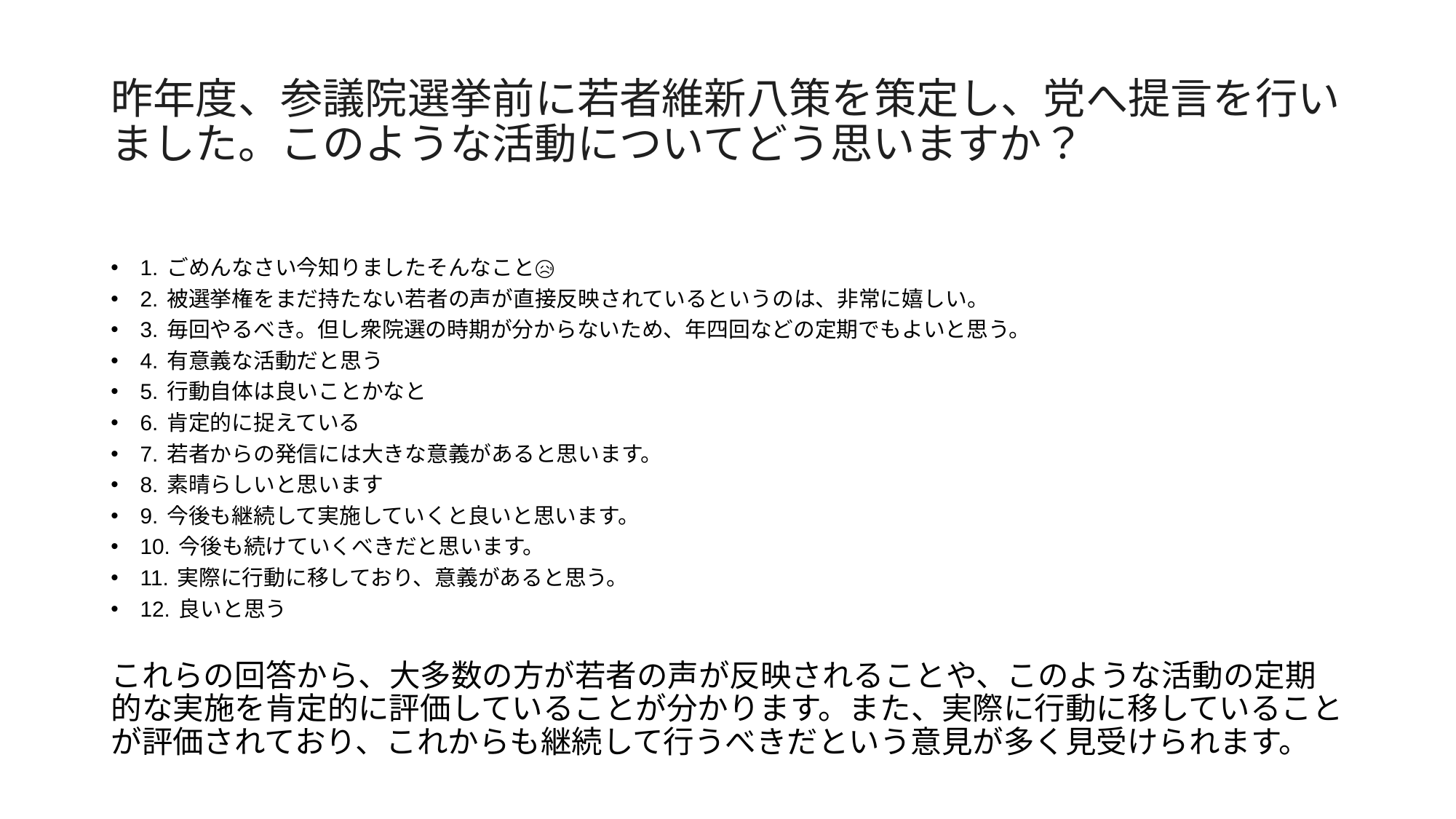

# 昨年度、参議院選挙前に若者維新八策を策定し、党へ提言を行いました。このような活動についてどう思いますか？

1. ごめんなさい今知りましたそんなこと😥
2. 被選挙権をまだ持たない若者の声が直接反映されているというのは、非常に嬉しい。
3. 毎回やるべき。但し衆院選の時期が分からないため、年四回などの定期でもよいと思う。
4. 有意義な活動だと思う
5. 行動自体は良いことかなと
6. 肯定的に捉えている
7. 若者からの発信には大きな意義があると思います。
8. 素晴らしいと思います
9. 今後も継続して実施していくと良いと思います。
10. 今後も続けていくべきだと思います。
11. 実際に行動に移しており、意義があると思う。
12. 良いと思う

これらの回答から、大多数の方が若者の声が反映されることや、このような活動の定期的な実施を肯定的に評価していることが分かります。また、実際に行動に移していることが評価されており、これからも継続して行うべきだという意見が多く見受けられます。